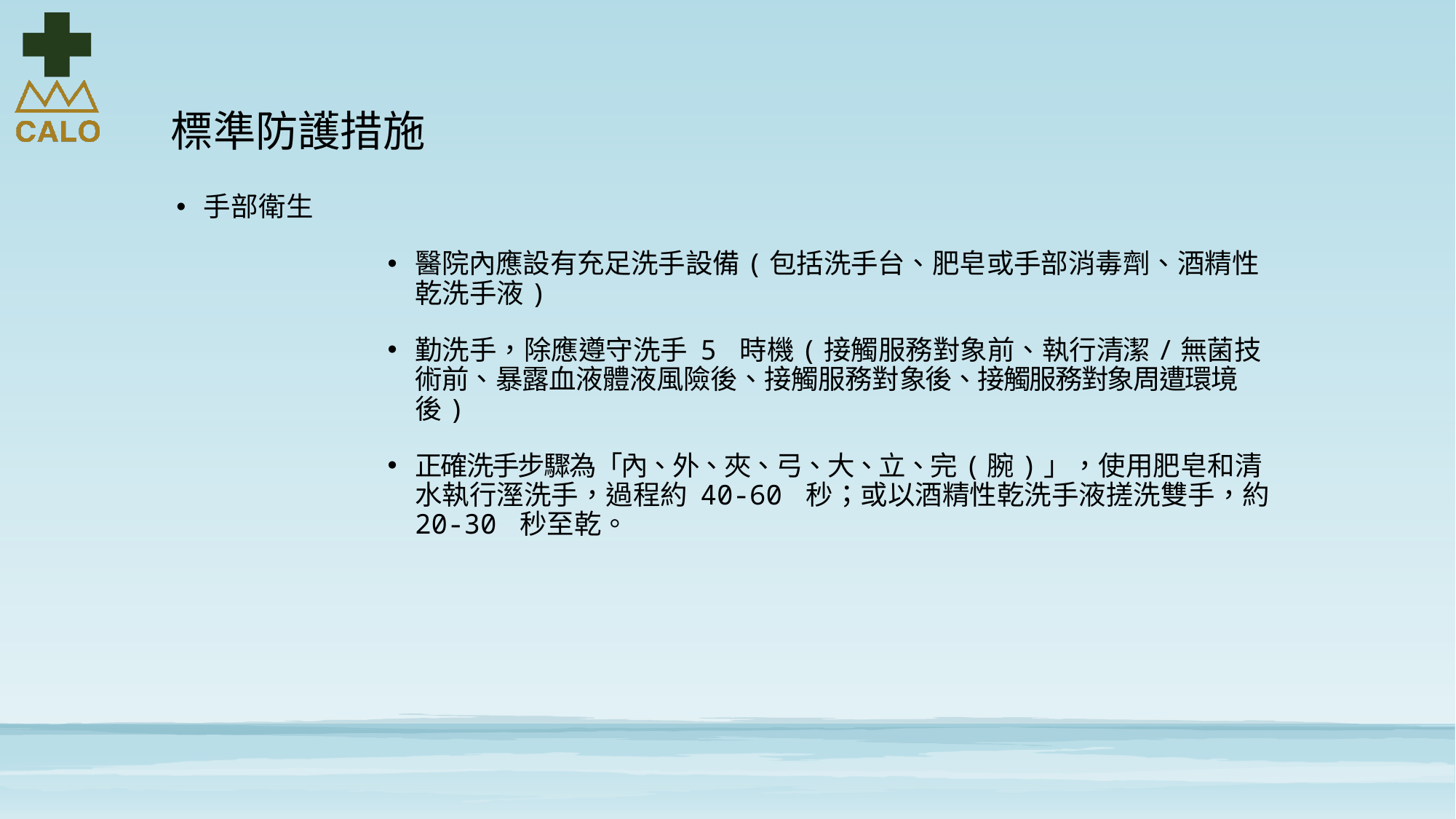

# 標準防護措施
手部衛生
醫院內應設有充足洗手設備(包括洗手台、肥皂或手部消毒劑、酒精性乾洗手液)
勤洗手，除應遵守洗手 5 時機(接觸服務對象前、執行清潔/無菌技術前、暴露血液體液風險後、接觸服務對象後、接觸服務對象周遭環境後)
正確洗手步驟為「內、外、夾、弓、大、立、完(腕)」，使用肥皂和清水執行溼洗手，過程約 40-60 秒；或以酒精性乾洗手液搓洗雙手，約 20-30 秒至乾。